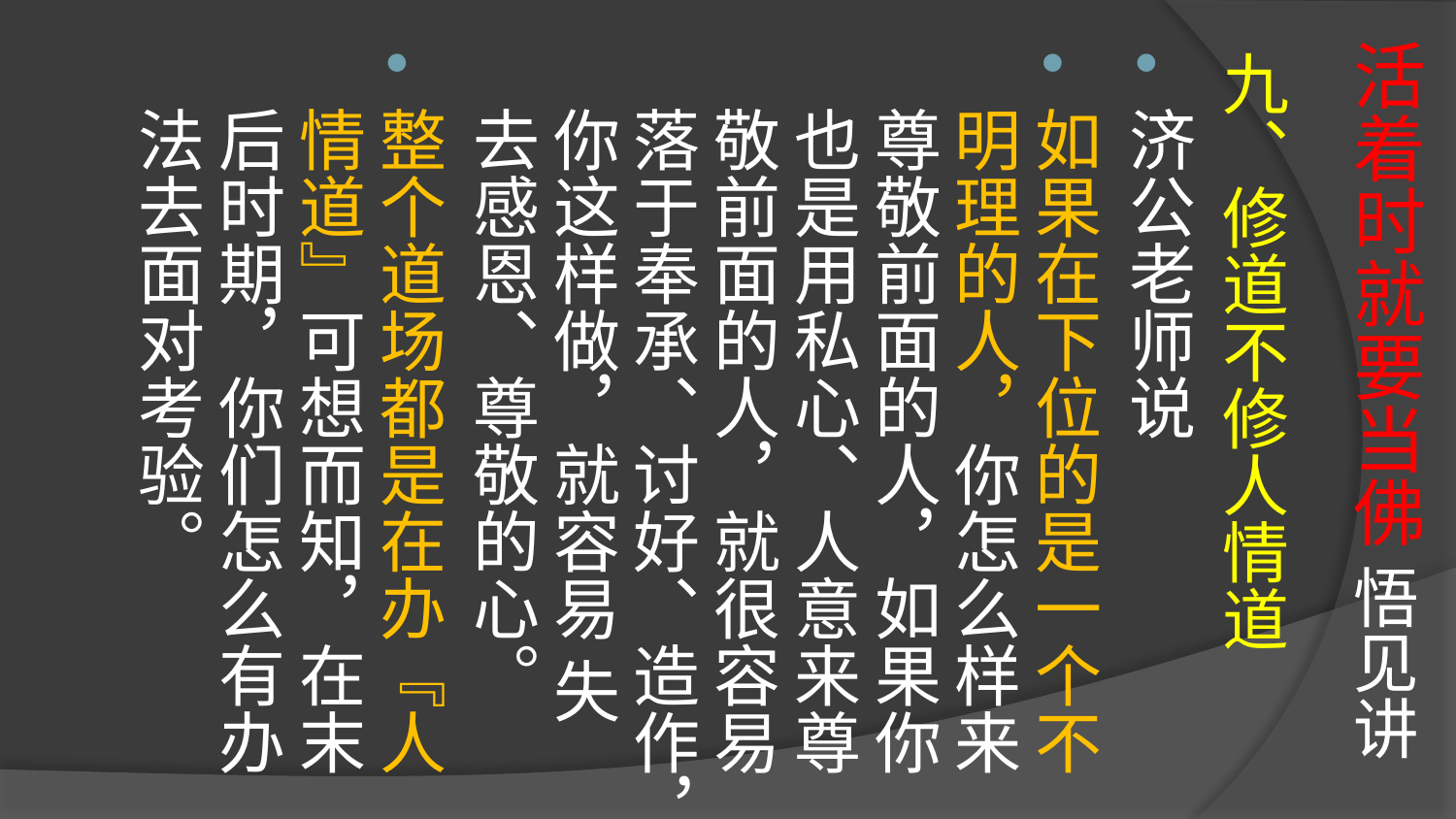

# 活着时就要当佛 悟见讲
九、修道不修人情道
济公老师说
如果在下位的是一个不明理的人，你怎么样来尊敬前面的人，如果你也是用私心、人意来尊敬前面的人，就很容易落于奉承、讨好、造作，你这样做，就容易 失去感恩、尊敬的心。
整个道场都是在办『人情道』可想而知，在末后时期，你们怎么有办法去面对考验。